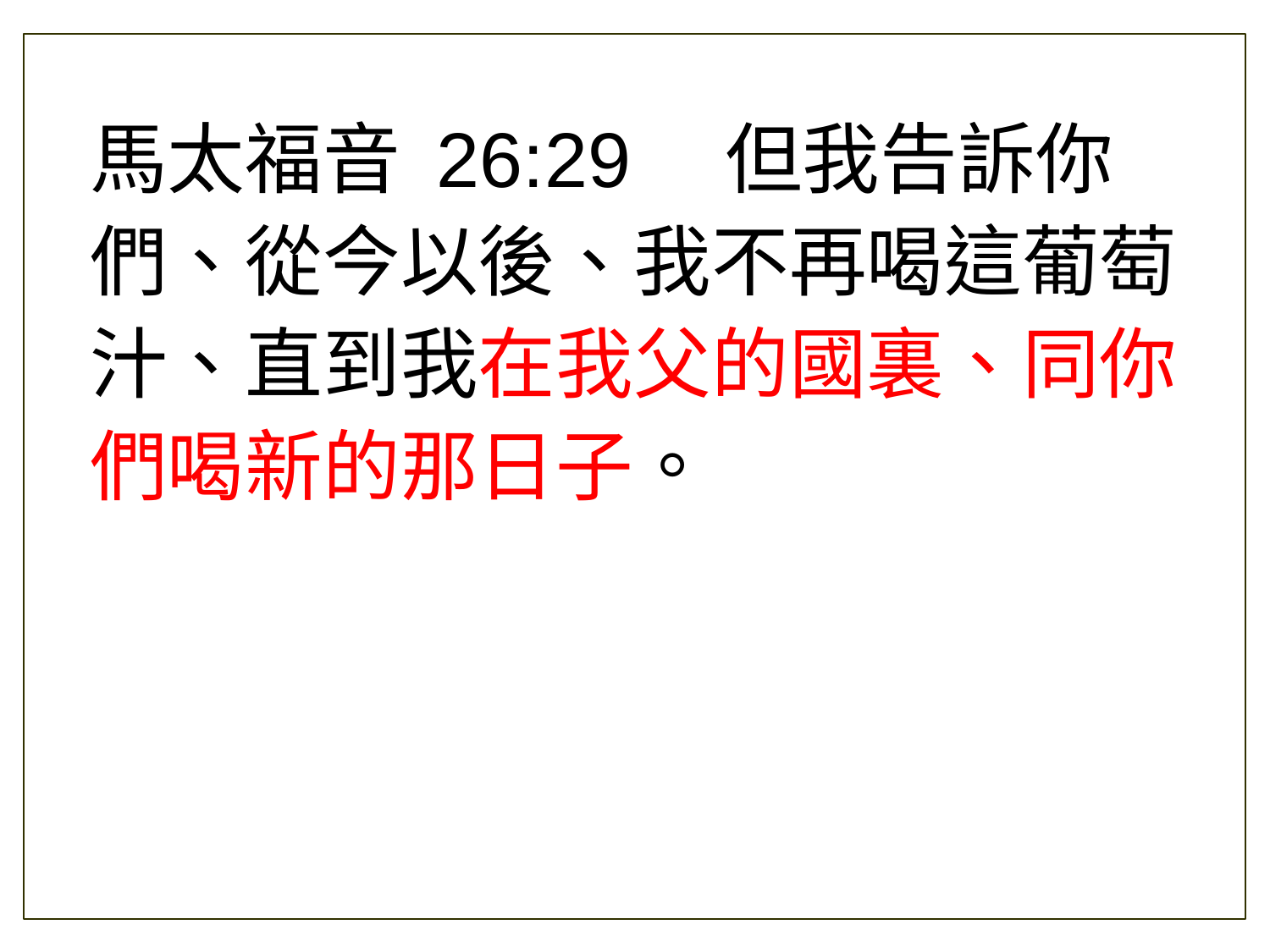

馬太福音 26:29 	但我告訴你們、從今以後、我不再喝這葡萄汁、直到我在我父的國裏、同你們喝新的那日子。